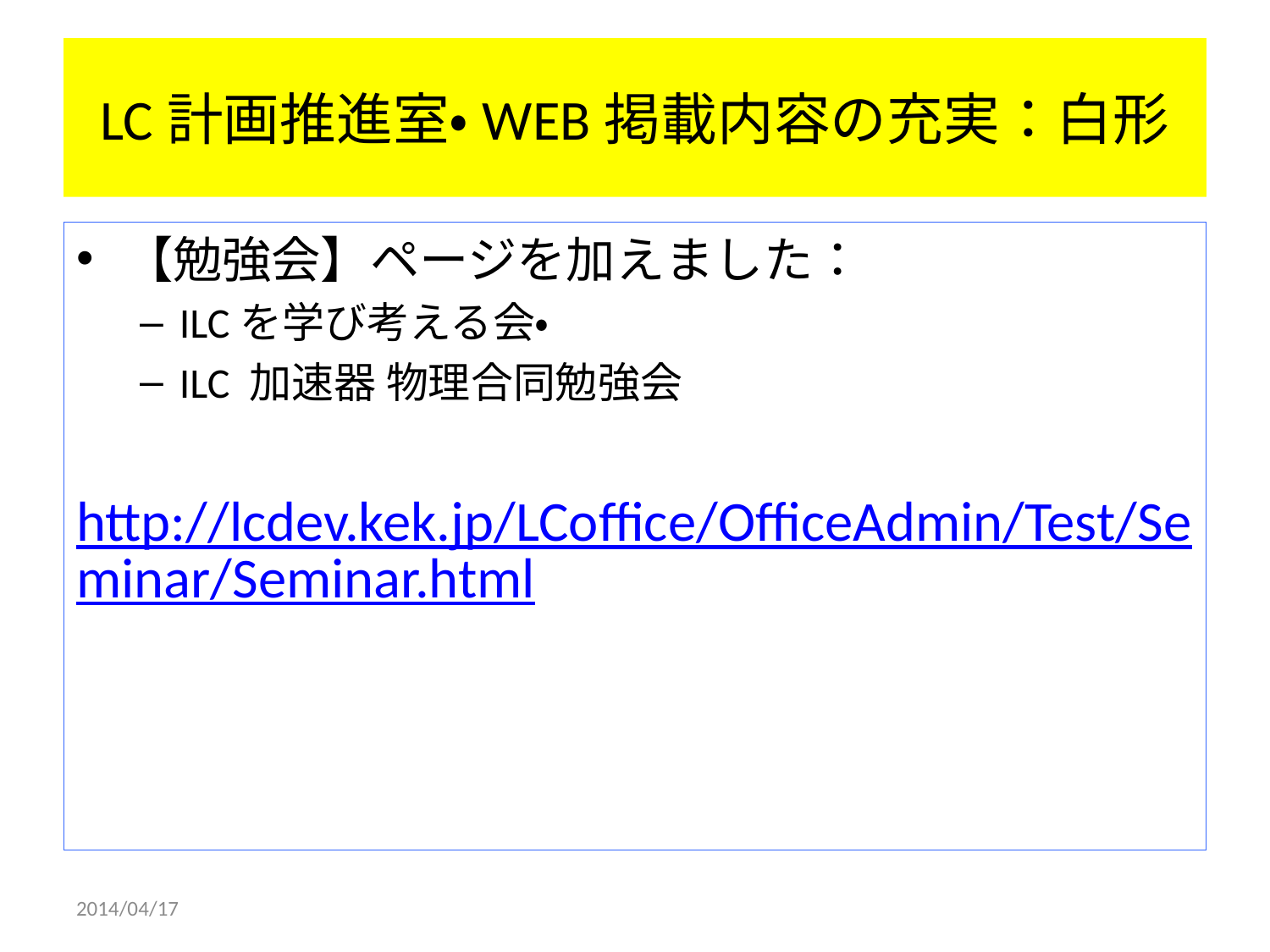

# LC計画推進室・WEB掲載内容の充実：白形
【勉強会】ページを加えました：
ILCを学び考える会・
ILC 加速器 物理合同勉強会
    http://lcdev.kek.jp/LCoffice/OfficeAdmin/Test/Seminar/Seminar.html
2014/04/17